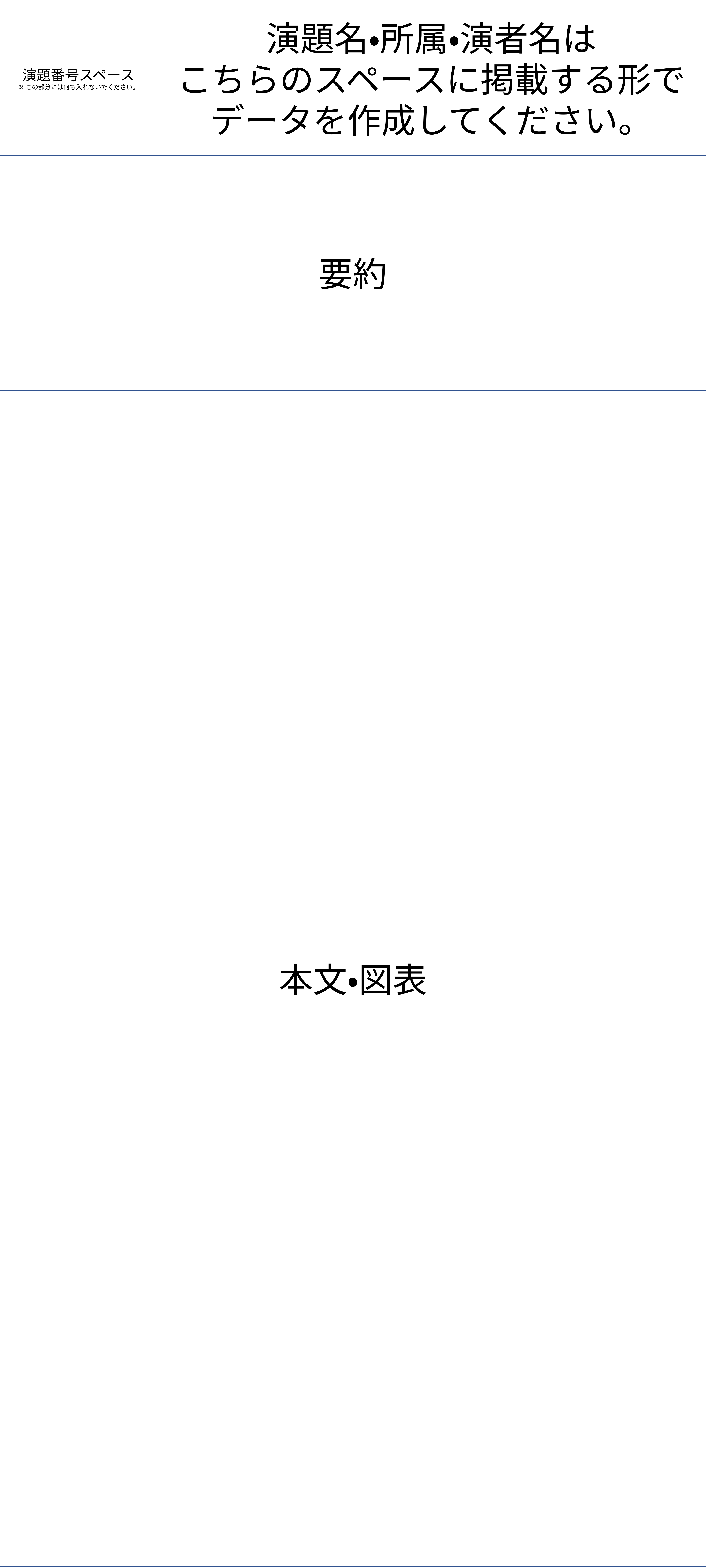

演題番号スペース
※この部分には何も入れないでください。
演題名・所属・演者名は
こちらのスペースに掲載する形でデータを作成してください。
要約
本文・図表